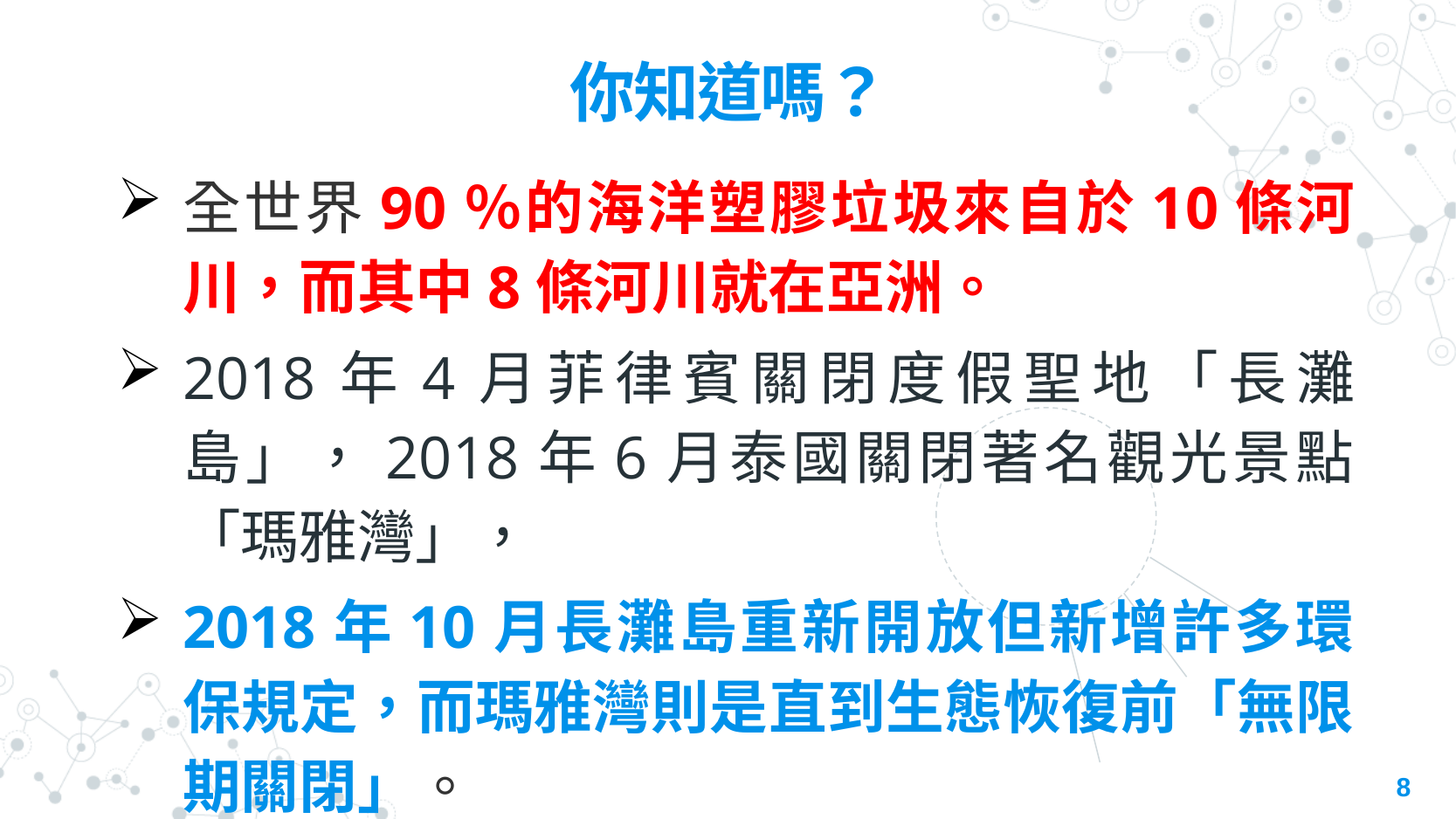

你知道嗎？
全世界90％的海洋塑膠垃圾來自於10條河川，而其中8條河川就在亞洲。
2018年4月菲律賓關閉度假聖地「長灘島」，2018年6月泰國關閉著名觀光景點「瑪雅灣」，
2018年10月長灘島重新開放但新增許多環保規定，而瑪雅灣則是直到生態恢復前「無限期關閉」。

8